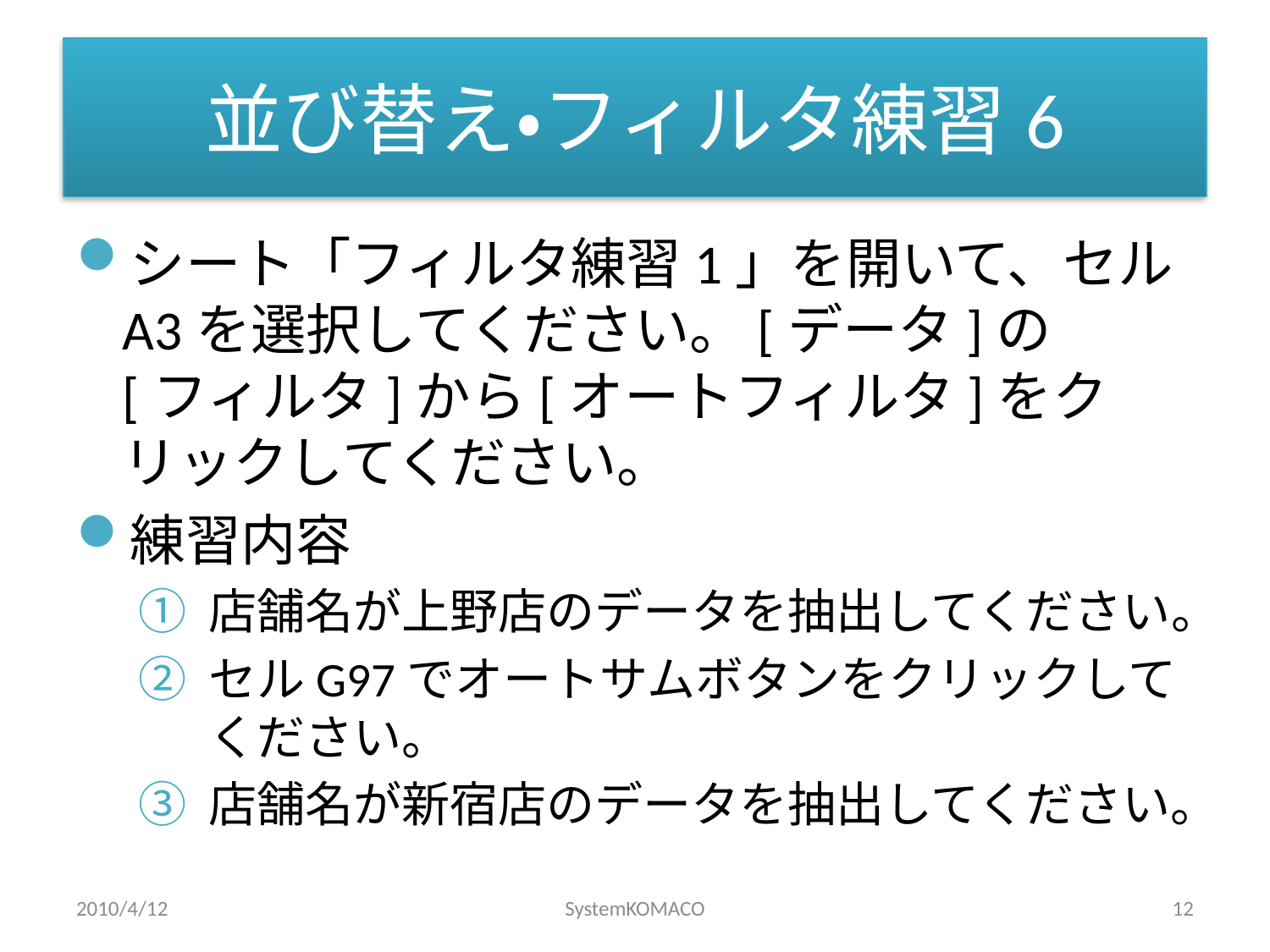

# 並び替え・フィルタ練習6
シート「フィルタ練習1」を開いて、セルA3を選択してください。[データ]の[フィルタ]から[オートフィルタ]をクリックしてください。
練習内容
店舗名が上野店のデータを抽出してください。
セルG97でオートサムボタンをクリックしてください。
店舗名が新宿店のデータを抽出してください。
2010/4/12
SystemKOMACO
12